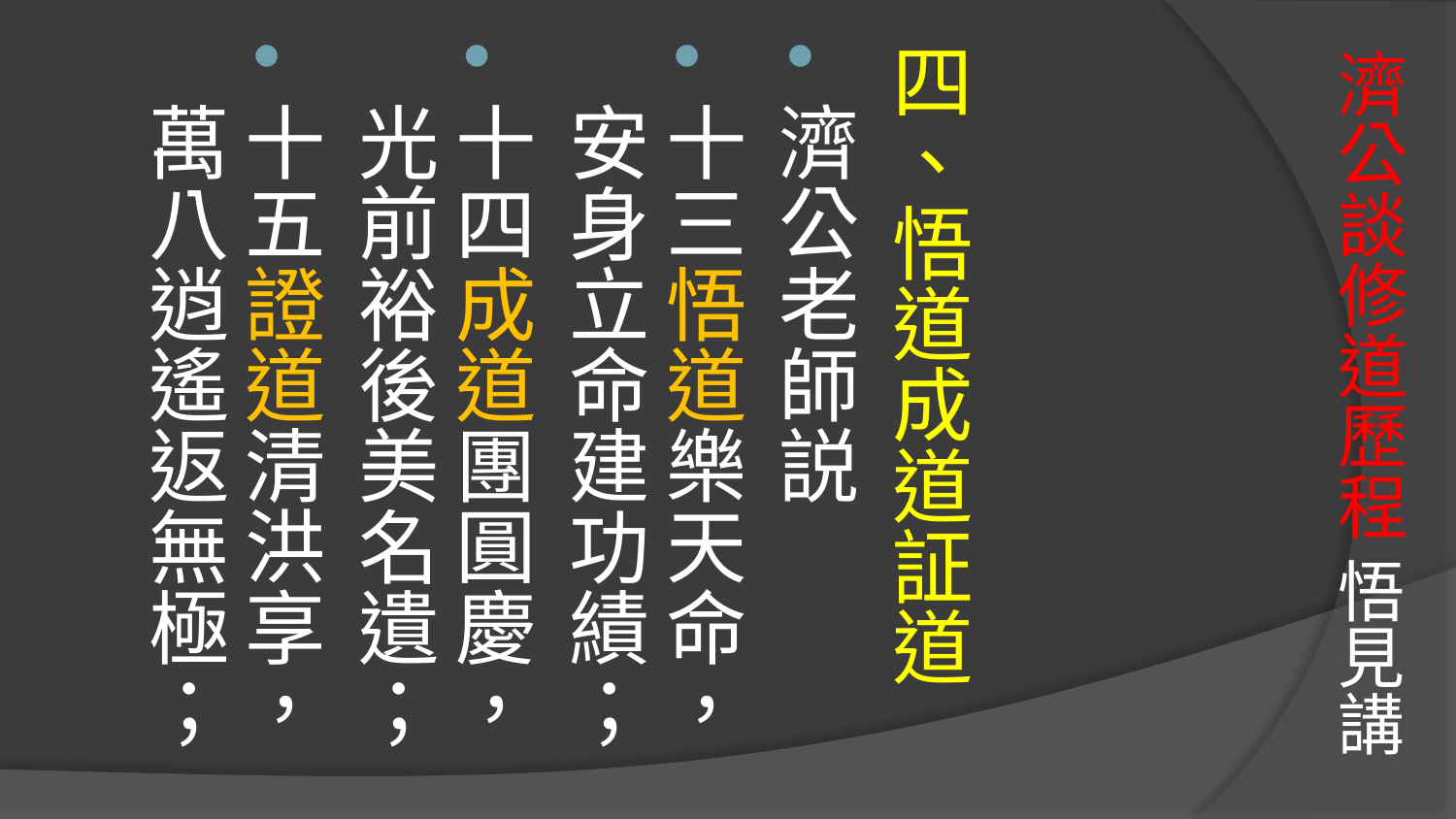

# 濟公談修道歷程 悟見講
四、悟道成道証道
濟公老師説
十三悟道樂天命，安身立命建功績；
十四成道團圓慶，光前裕後美名遺；
十五證道清洪享，萬八逍遙返無極；